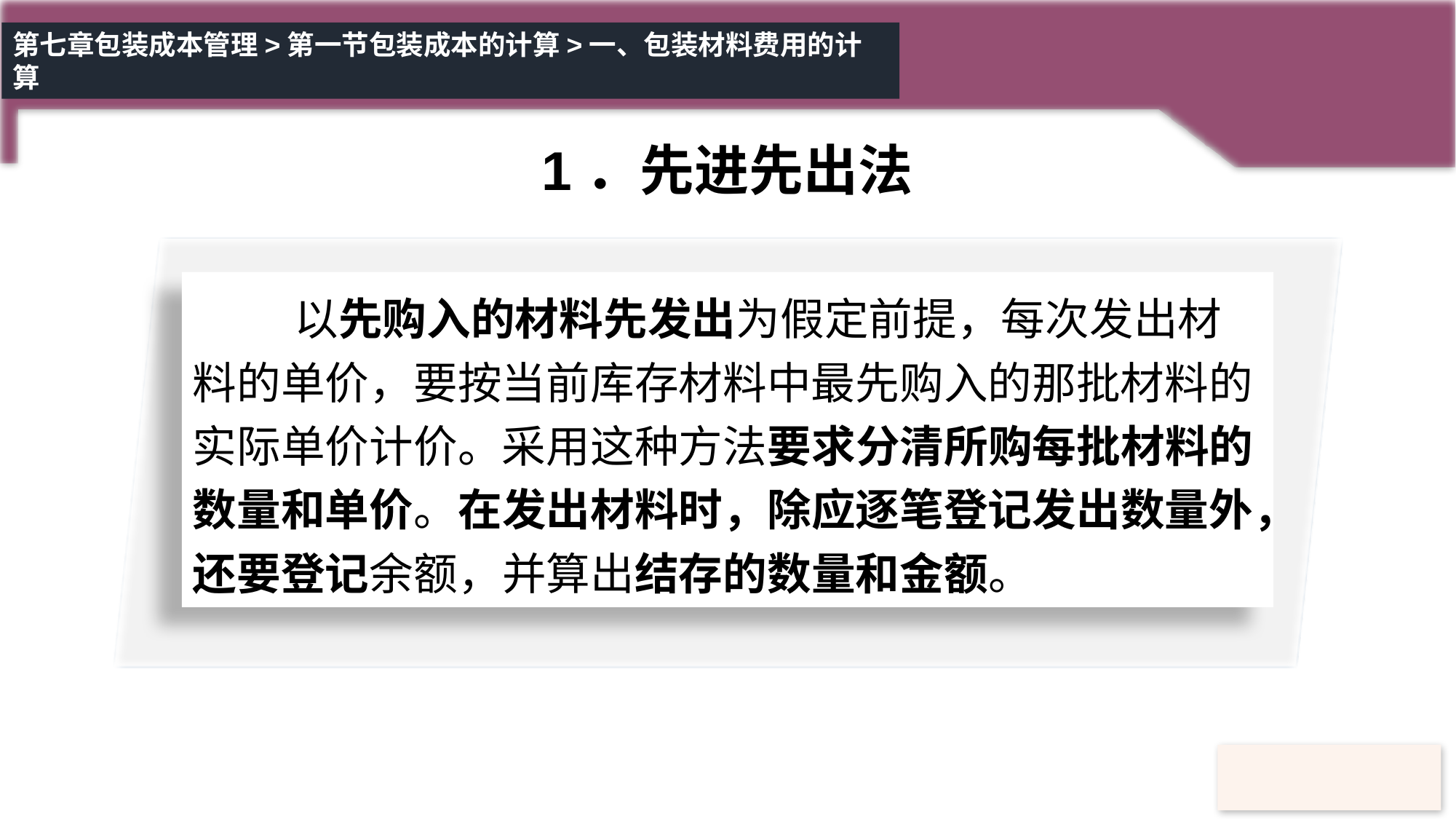

第七章包装成本管理>第一节包装成本的计算>一、包装材料费用的计算
# 1．先进先出法
以先购入的材料先发出为假定前提，每次发出材料的单价，要按当前库存材料中最先购入的那批材料的实际单价计价。采用这种方法要求分清所购每批材料的数量和单价。在发出材料时，除应逐笔登记发出数量外，还要登记余额，并算出结存的数量和金额。